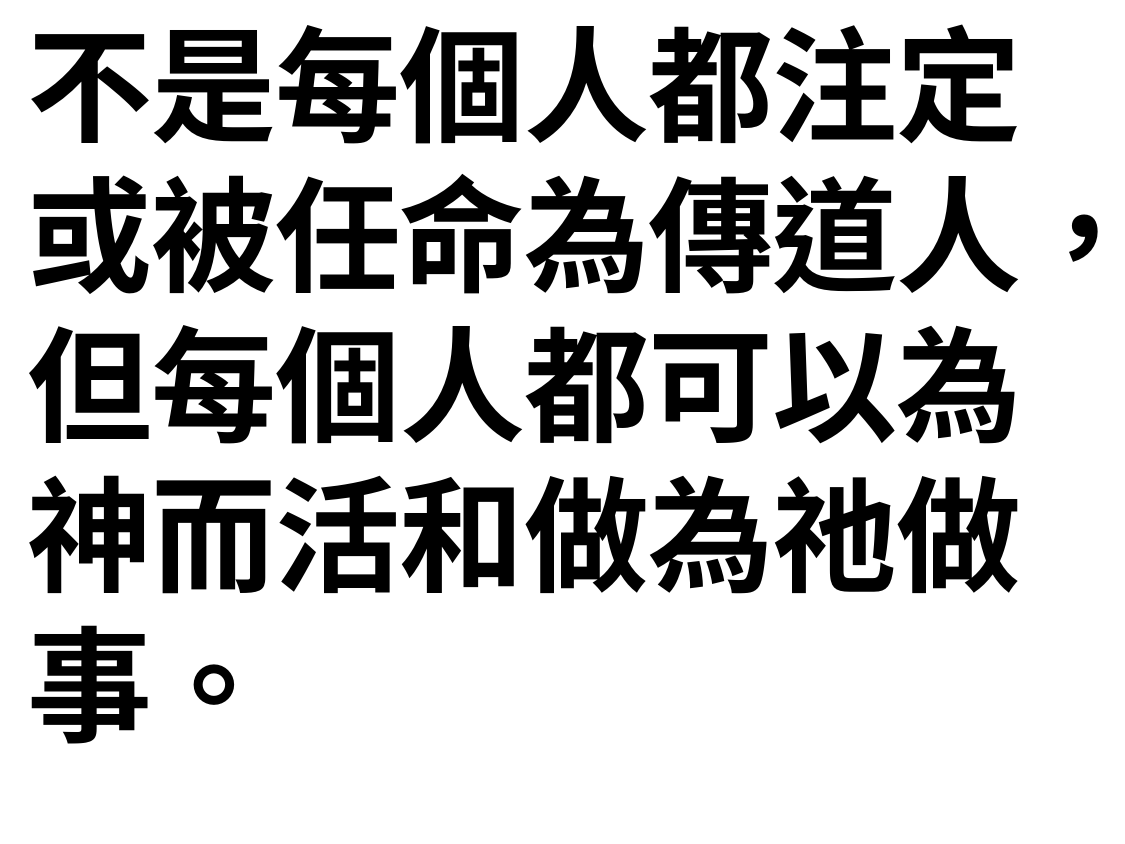

不是每個人都注定或被任命為傳道人，但每個人都可以為神而活和做為祂做事。